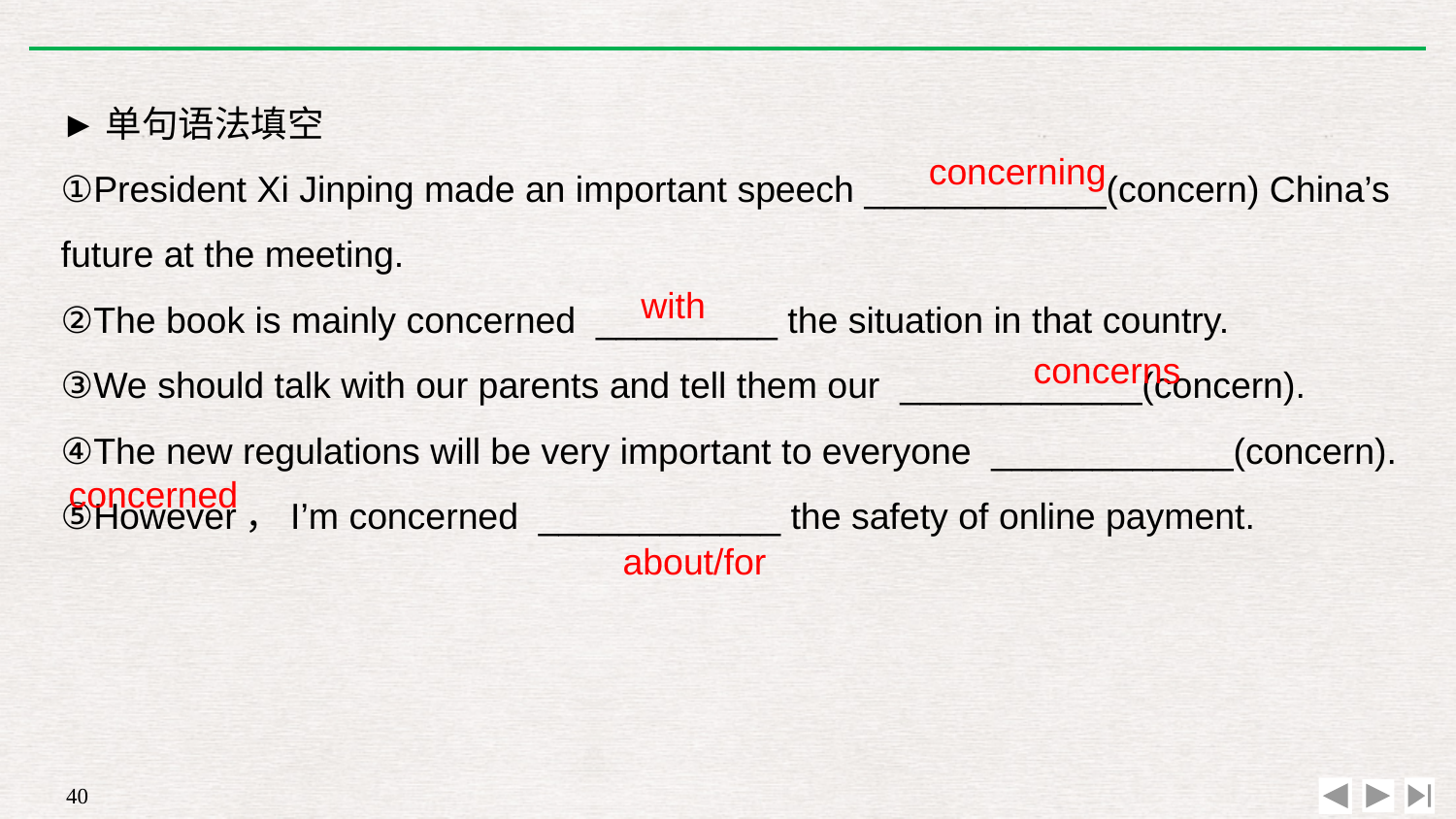

►单句语法填空
①President Xi Jinping made an important speech ____________(concern) China’s future at the meeting.
②The book is mainly concerned  _________ the situation in that country.
③We should talk with our parents and tell them our  ____________(concern).
④The new regulations will be very important to everyone  ____________(concern).
⑤However，I’m concerned  ____________ the safety of online payment.
concerning
with
concerns
concerned
about/for